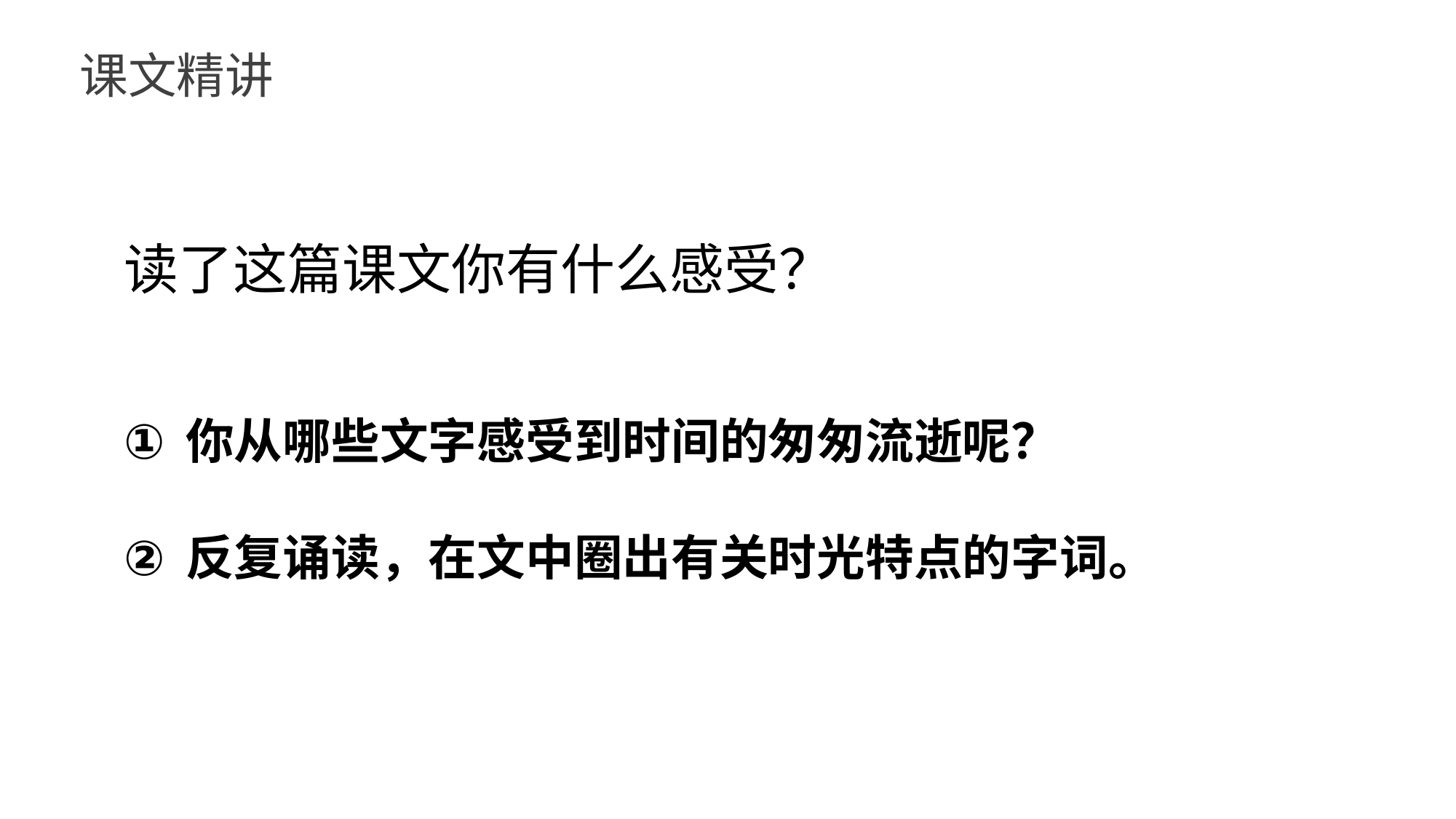

课文精讲
读了这篇课文你有什么感受？
你从哪些文字感受到时间的匆匆流逝呢？
反复诵读，在文中圈出有关时光特点的字词。